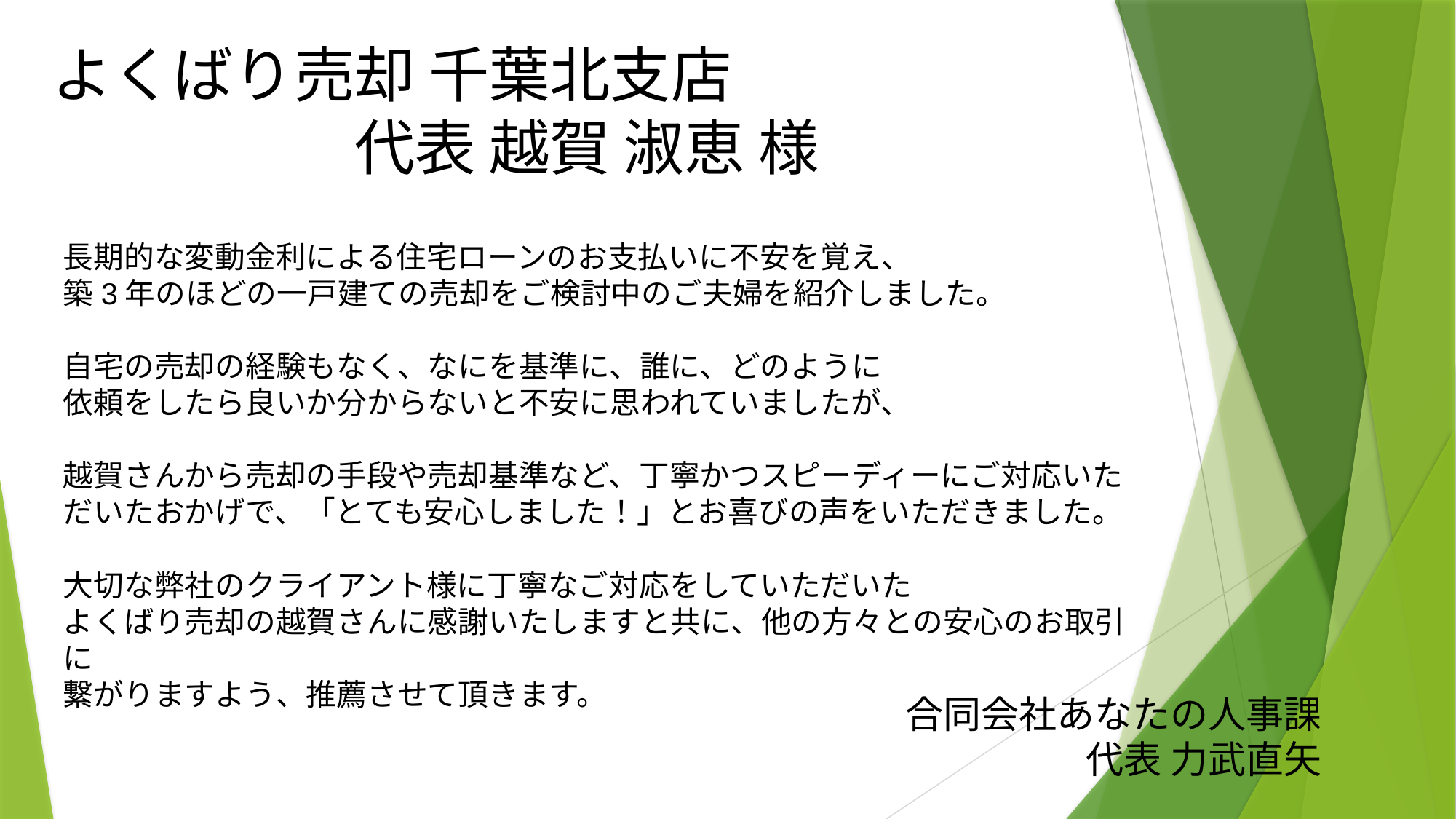

よくばり売却 千葉北支店
　　　　　代表 越賀 淑恵 様
長期的な変動金利による住宅ローンのお支払いに不安を覚え、
築3年のほどの一戸建ての売却をご検討中のご夫婦を紹介しました。

自宅の売却の経験もなく、なにを基準に、誰に、どのように
依頼をしたら良いか分からないと不安に思われていましたが、

越賀さんから売却の手段や売却基準など、丁寧かつスピーディーにご対応いただいたおかげで、「とても安心しました！」とお喜びの声をいただきました。

大切な弊社のクライアント様に丁寧なご対応をしていただいた
よくばり売却の越賀さんに感謝いたしますと共に、他の方々との安心のお取引に
繋がりますよう、推薦させて頂きます。
合同会社あなたの人事課
代表 力武直矢